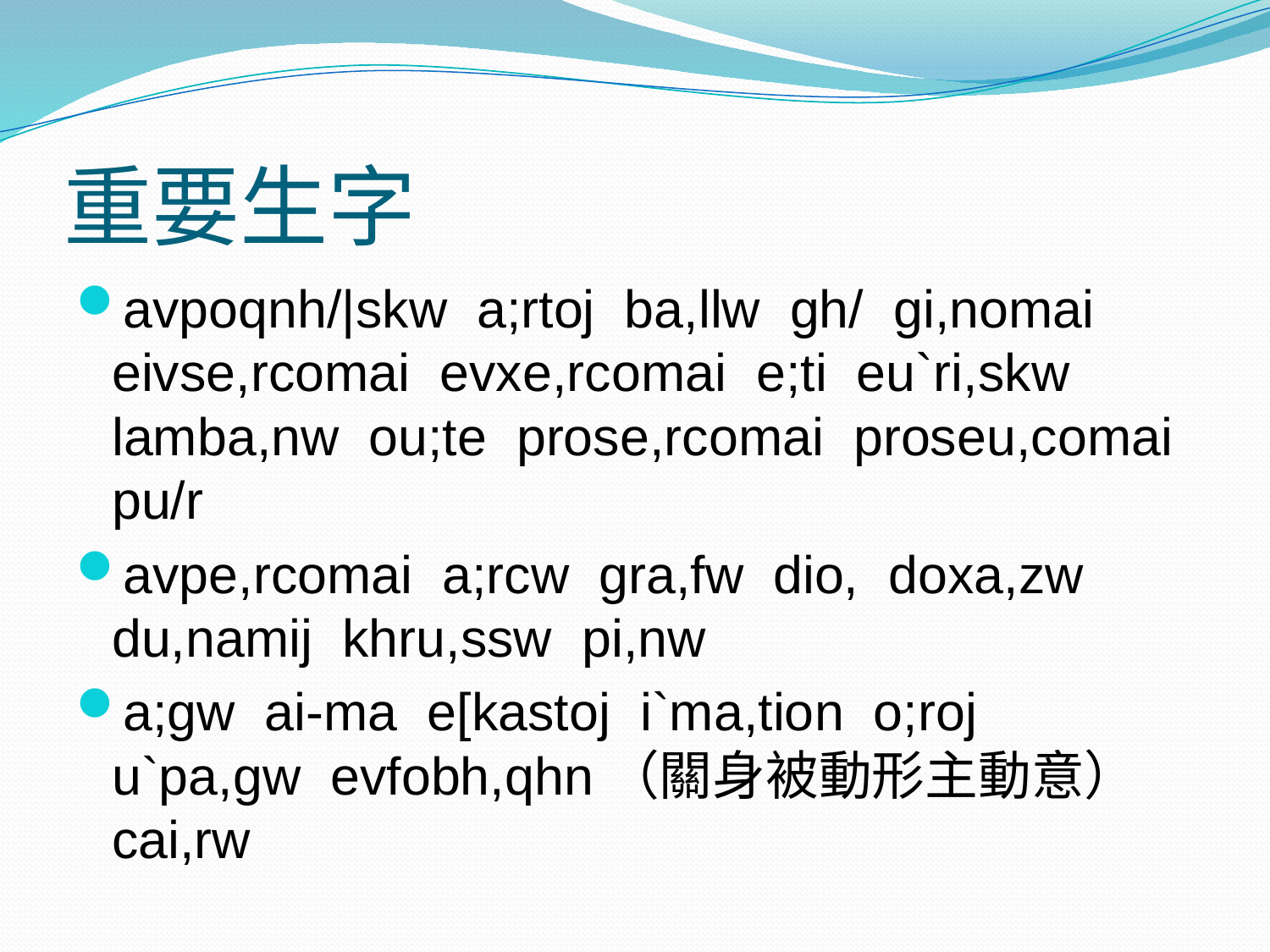

# 重要生字
avpoqnh/|skw  a;rtoj  ba,llw  gh/  gi,nomai  eivse,rcomai  evxe,rcomai  e;ti  eu`ri,skw  lamba,nw  ou;te  prose,rcomai  proseu,comai  pu/r
avpe,rcomai  a;rcw  gra,fw  dio,  doxa,zw  du,namij  khru,ssw  pi,nw
a;gw  ai-ma  e[kastoj  i`ma,tion  o;roj  u`pa,gw  evfobh,qhn（關身被動形主動意） cai,rw